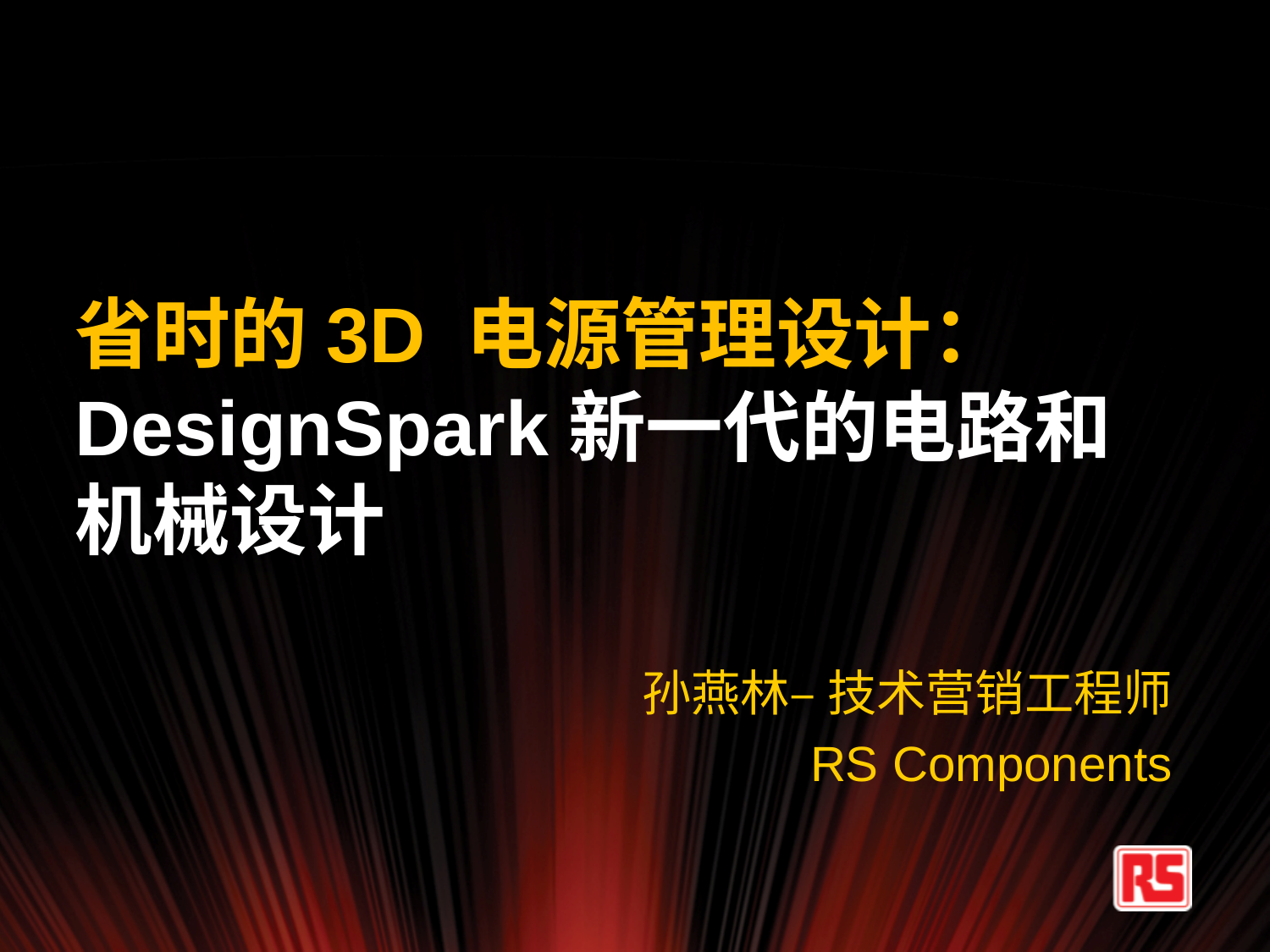

# 软件
省时的3D 电源管理设计：
DesignSpark新一代的电路和机械设计

孙燕林– 技术营销工程师
RS Components